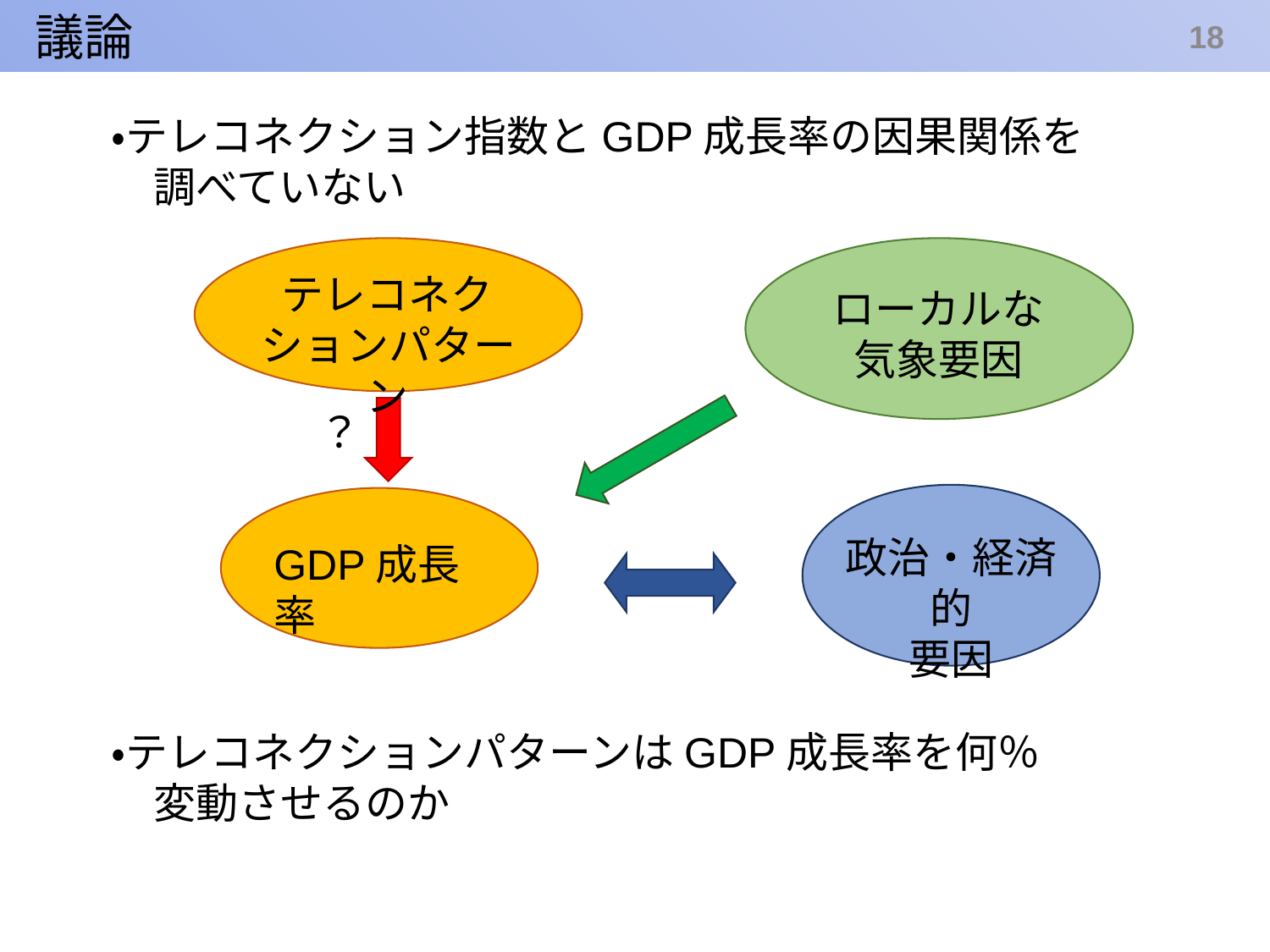

議論
18
・テレコネクション指数とGDP成長率の因果関係を
　調べていない

テレコネクションパターン
ローカルな
気象要因
？

政治・経済的
要因
GDP成長率

・テレコネクションパターンはGDP成長率を何％
　変動させるのか